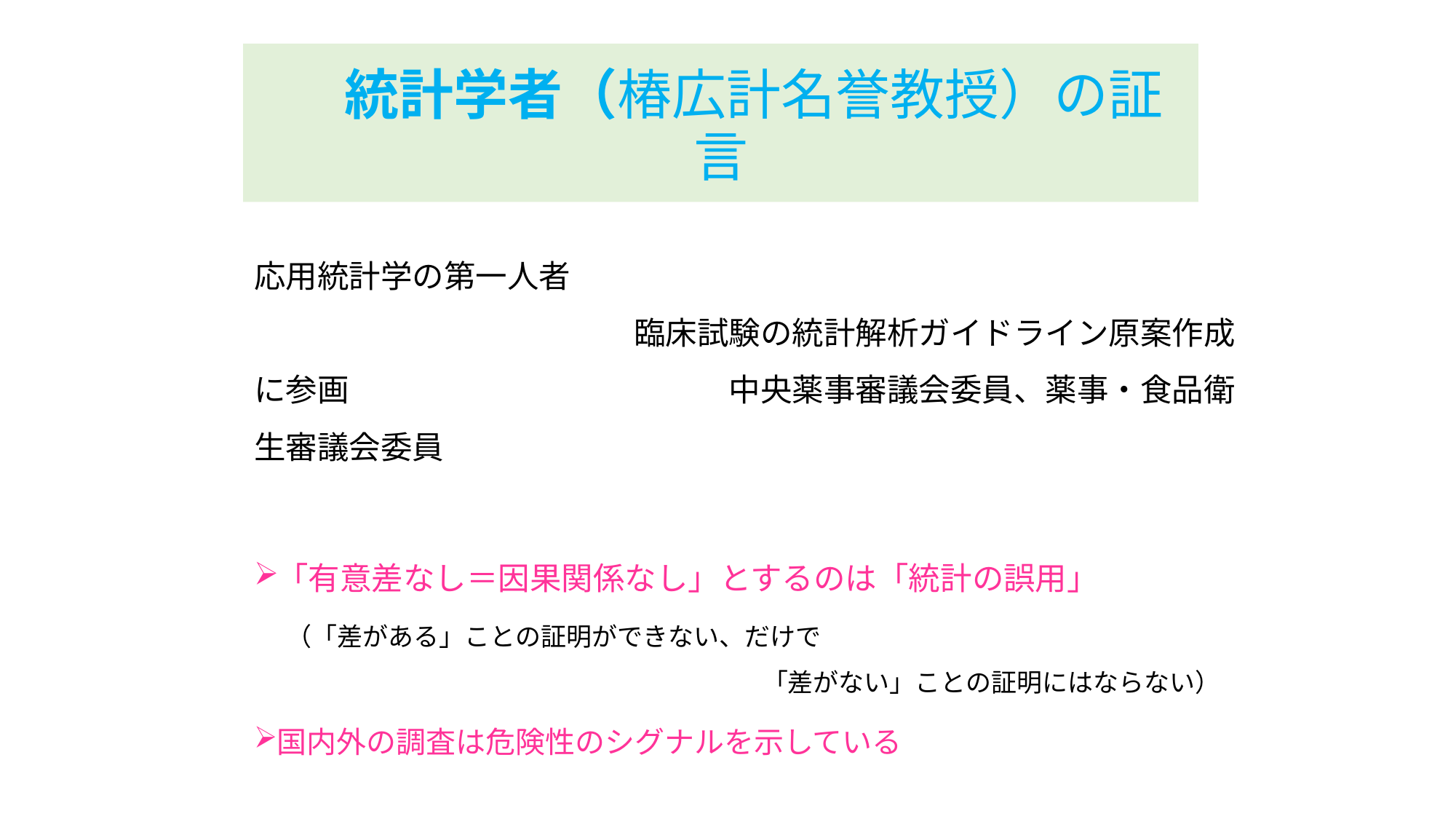

# 統計学者（椿広計名誉教授）の証言
応用統計学の第一人者　　　　　　　　　　　　　　　　　　　　　　　　　　　　　　　　　臨床試験の統計解析ガイドライン原案作成に参画　　　　　　　　　　　　中央薬事審議会委員、薬事・食品衛生審議会委員

「有意差なし＝因果関係なし」とするのは「統計の誤用」
  （「差がある」ことの証明ができない、だけで　　　　　　　　　　　　　　　　　　　　　　　　　　　　　　　　　　 「差がない」ことの証明にはならない）
国内外の調査は危険性のシグナルを示している